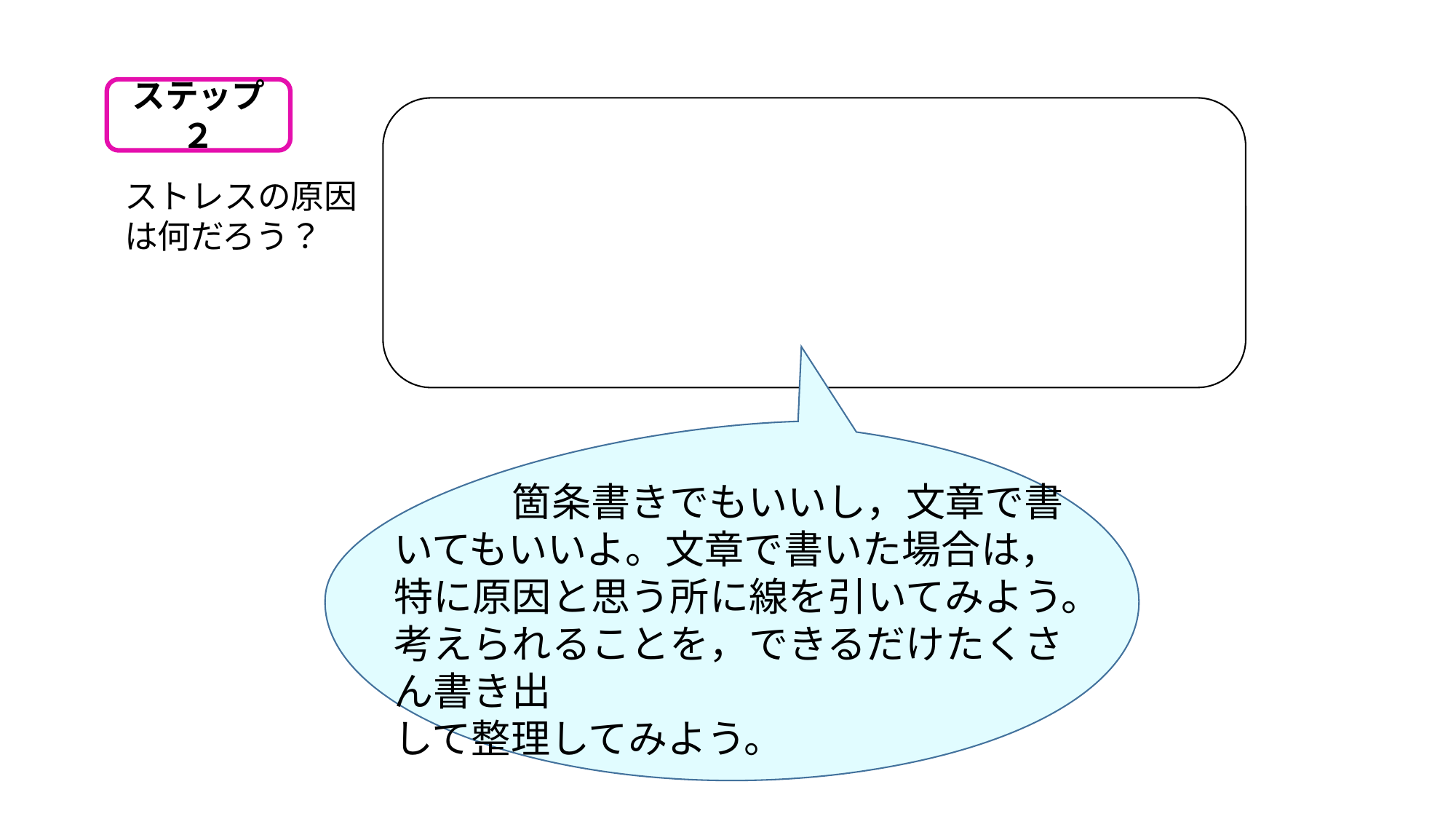

ステップ２

ストレスの原因は何だろう？

　　　箇条書きでもいいし，文章で書いてもいいよ。文章で書いた場合は，特に原因と思う所に線を引いてみよう。考えられることを，できるだけたくさん書き出
して整理してみよう。